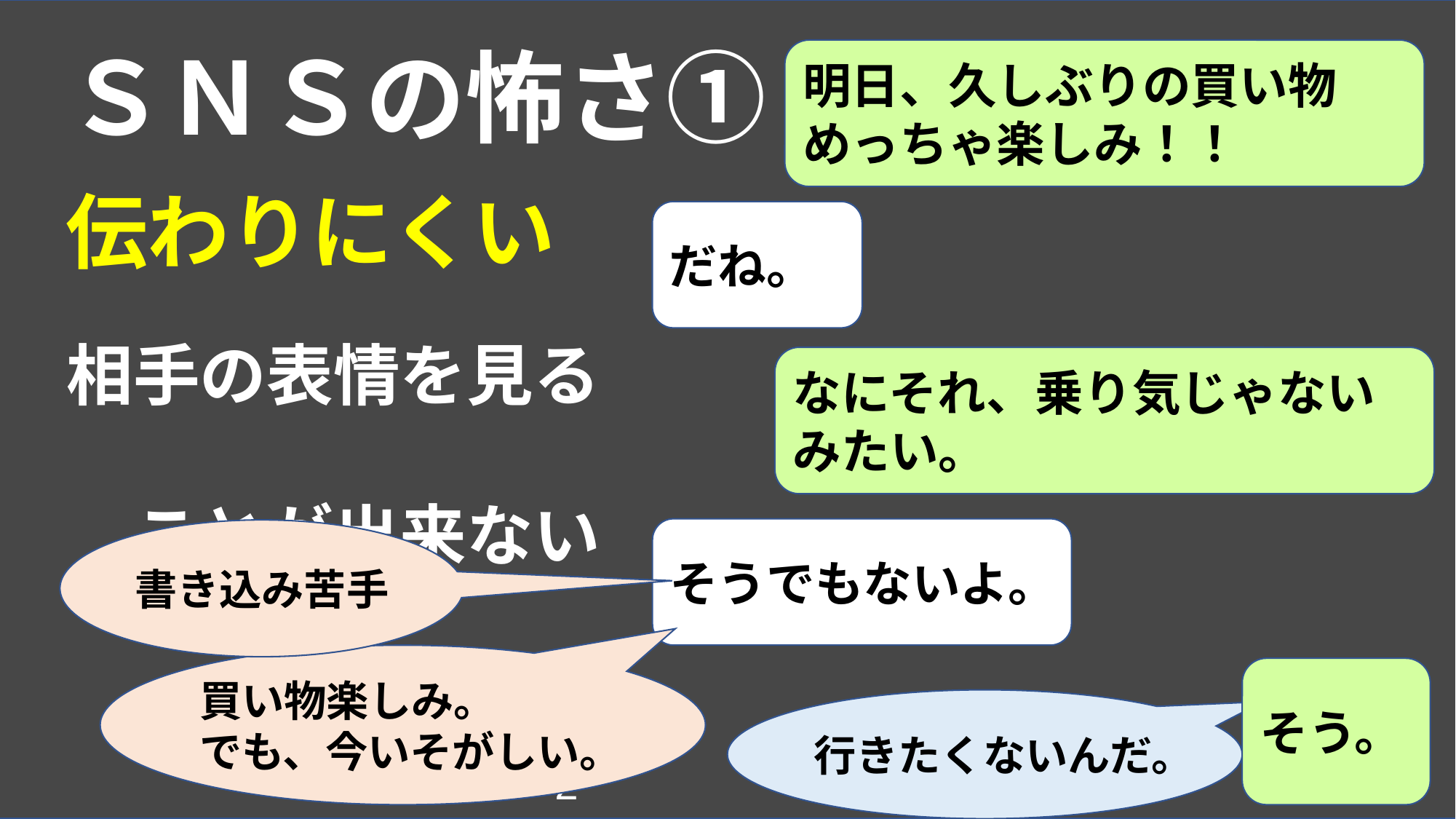

# ＳＮＳの怖さ①
明日、久しぶりの買い物めっちゃ楽しみ！！
伝わりにくい
だね。
相手の表情を見る
　ことが出来ない
なにそれ、乗り気じゃないみたい。
そうでもないよ。
書き込み苦手
買い物楽しみ。
でも、今いそがしい。
そう。
行きたくないんだ。
2